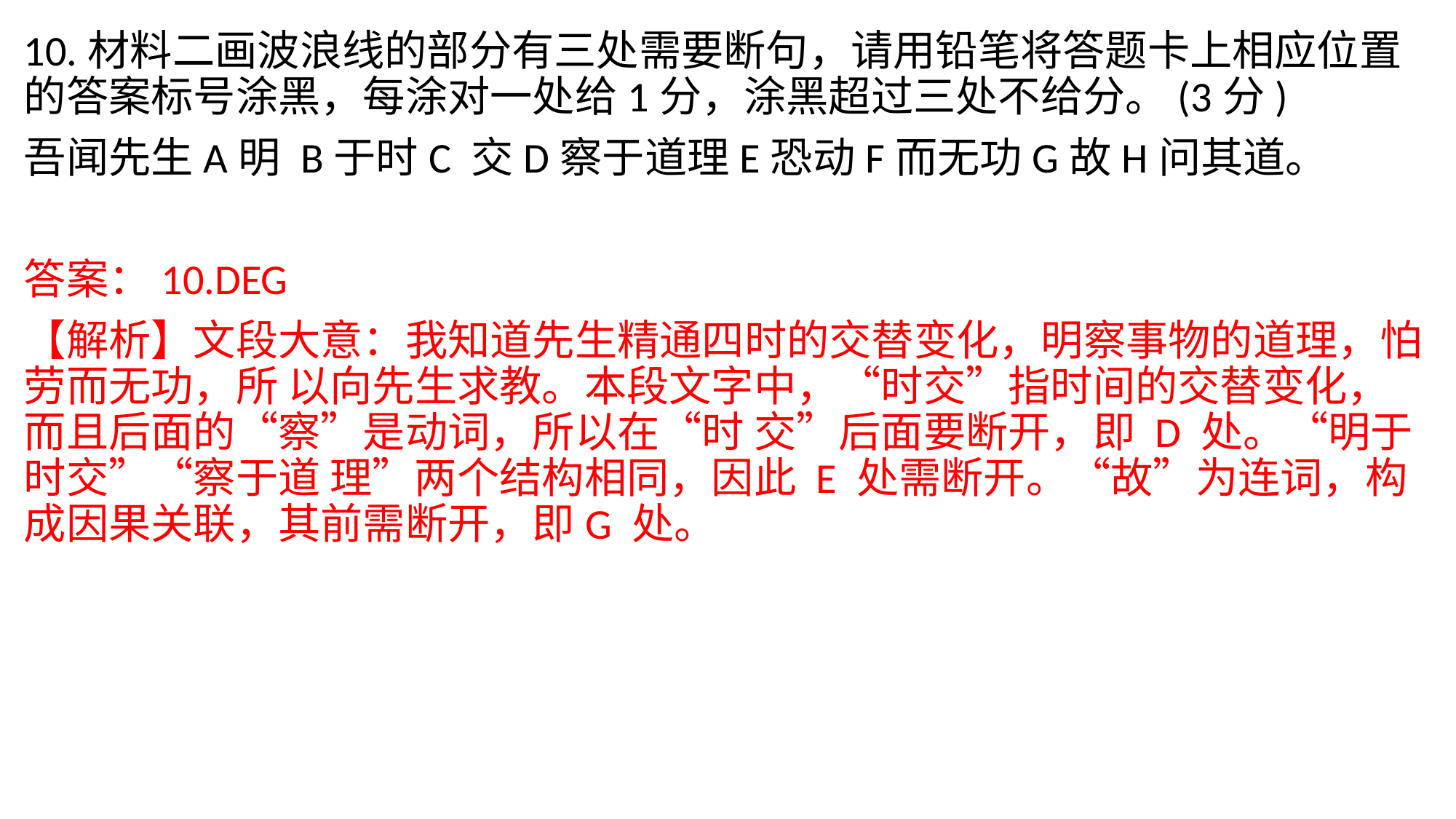

10.材料二画波浪线的部分有三处需要断句，请用铅笔将答题卡上相应位置的答案标号涂黑，每涂对一处给1分，涂黑超过三处不给分。(3分)
吾闻先生A明 B于时C 交D察于道理E恐动F而无功G故H问其道。

答案：10.DEG
【解析】文段大意：我知道先生精通四时的交替变化，明察事物的道理，怕劳而无功，所 以向先生求教。本段文字中，“时交”指时间的交替变化，而且后面的“察”是动词，所以在“时 交”后面要断开，即 D 处。“明于时交”“察于道 理”两个结构相同，因此 E 处需断开。“故”为连词，构成因果关联，其前需断开，即G 处。